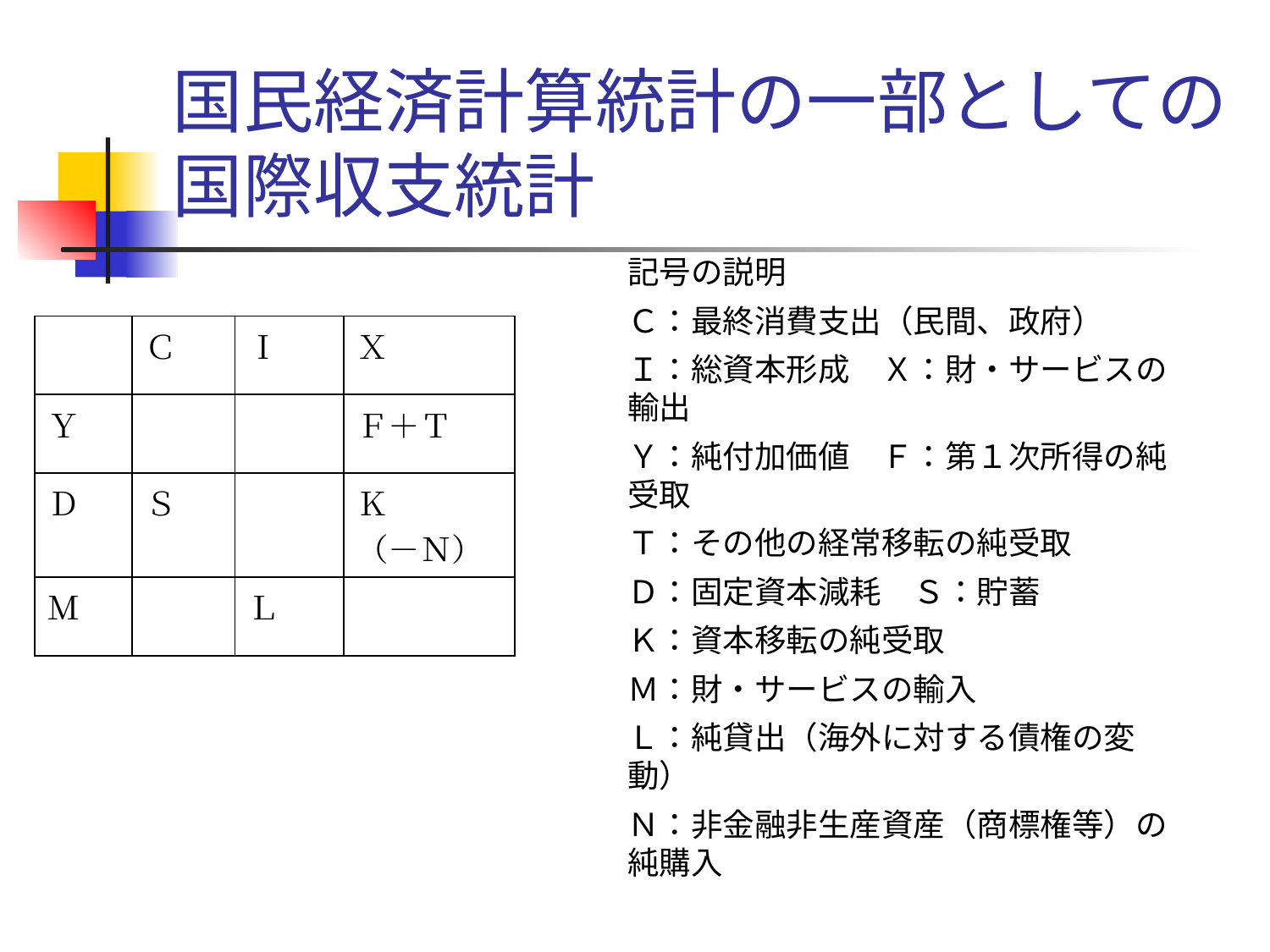

# 国民経済計算統計の一部としての 国際収支統計
記号の説明
Ｃ：最終消費支出（民間、政府）
Ｉ：総資本形成　Ｘ：財・サービスの輸出
Ｙ：純付加価値　Ｆ：第１次所得の純受取
Ｔ：その他の経常移転の純受取
Ｄ：固定資本減耗　Ｓ：貯蓄
Ｋ：資本移転の純受取
Ｍ：財・サービスの輸入
Ｌ：純貸出（海外に対する債権の変動）
Ｎ：非金融非生産資産（商標権等）の純購入

|  | Ｃ | Ｉ | Ｘ |
| --- | --- | --- | --- |
| Ｙ |  |  | Ｆ＋Ｔ |
| Ｄ | Ｓ |  | Ｋ （－Ｎ） |
| Ｍ |  | Ｌ |  |